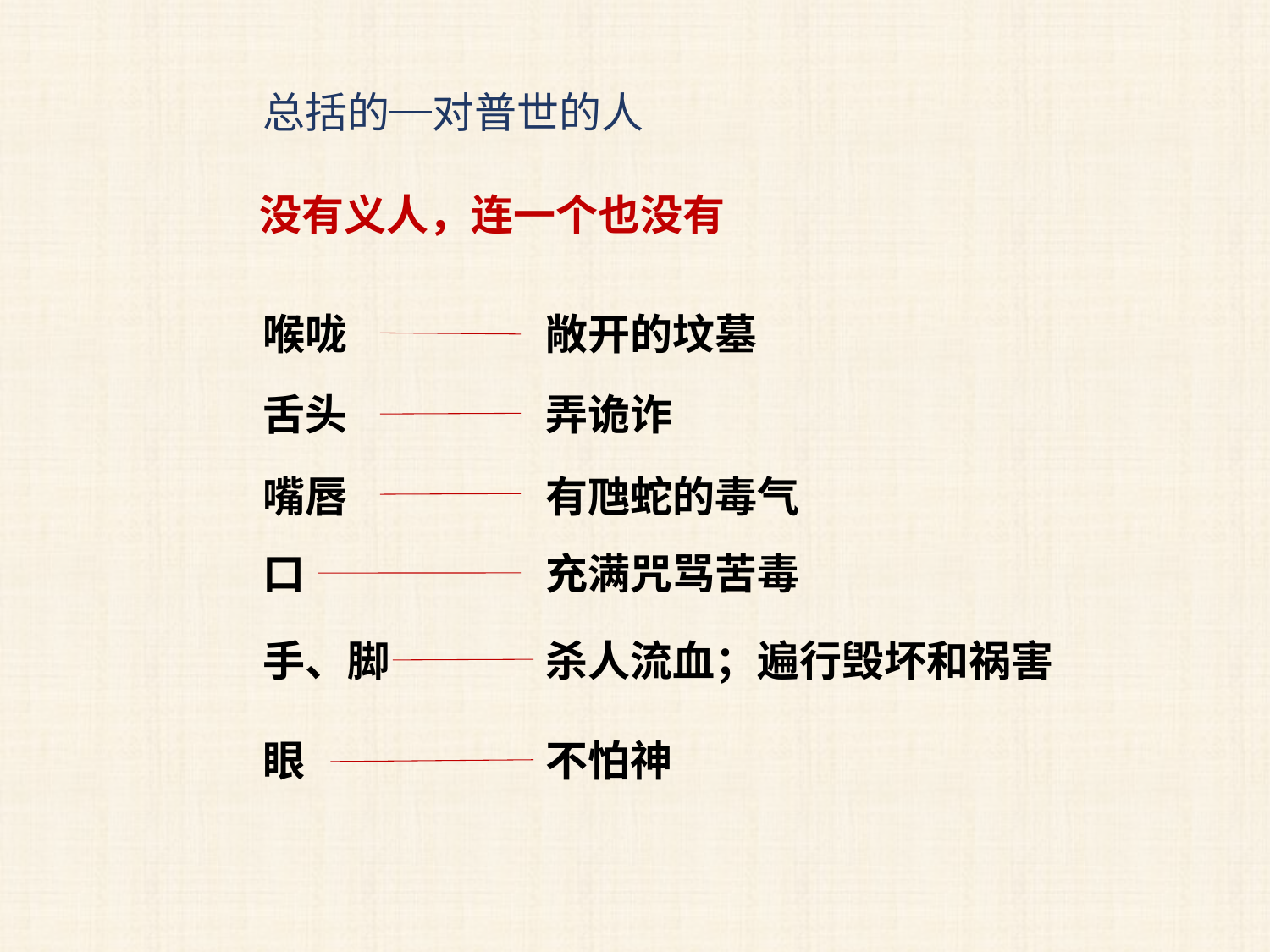

总括的─对普世的人
没有义人，连一个也没有
喉咙
敞开的坟墓
舌头
弄诡诈
嘴唇
有虺蛇的毒气
口
充满咒骂苦毒
手、脚
杀人流血；遍行毁坏和祸害
眼
不怕神